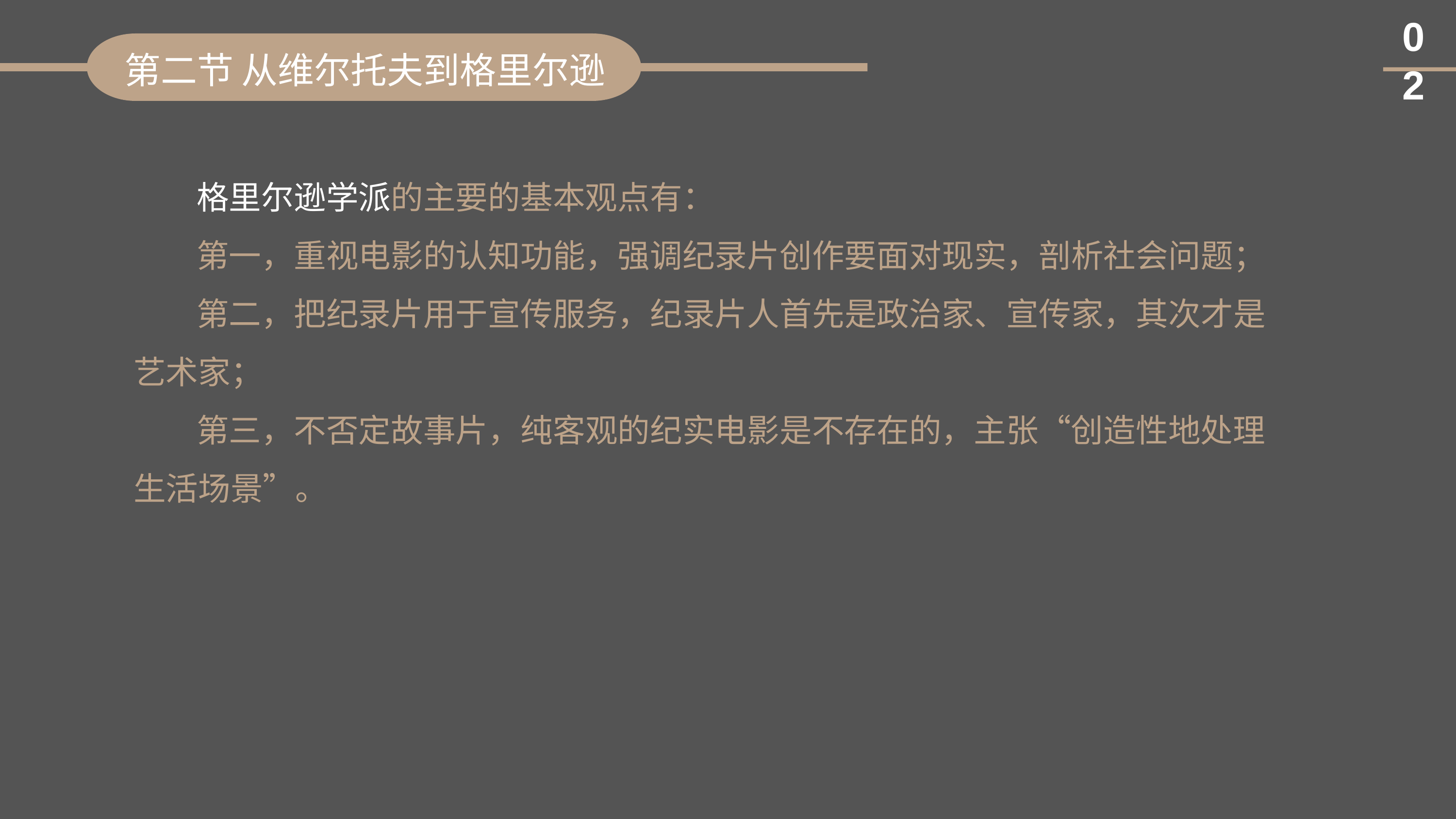

02

第二节 从维尔托夫到格里尔逊

格里尔逊学派的主要的基本观点有：
第一，重视电影的认知功能，强调纪录片创作要面对现实，剖析社会问题；
第二，把纪录片用于宣传服务，纪录片人首先是政治家、宣传家，其次才是艺术家；
第三，不否定故事片，纯客观的纪实电影是不存在的，主张“创造性地处理生活场景”。